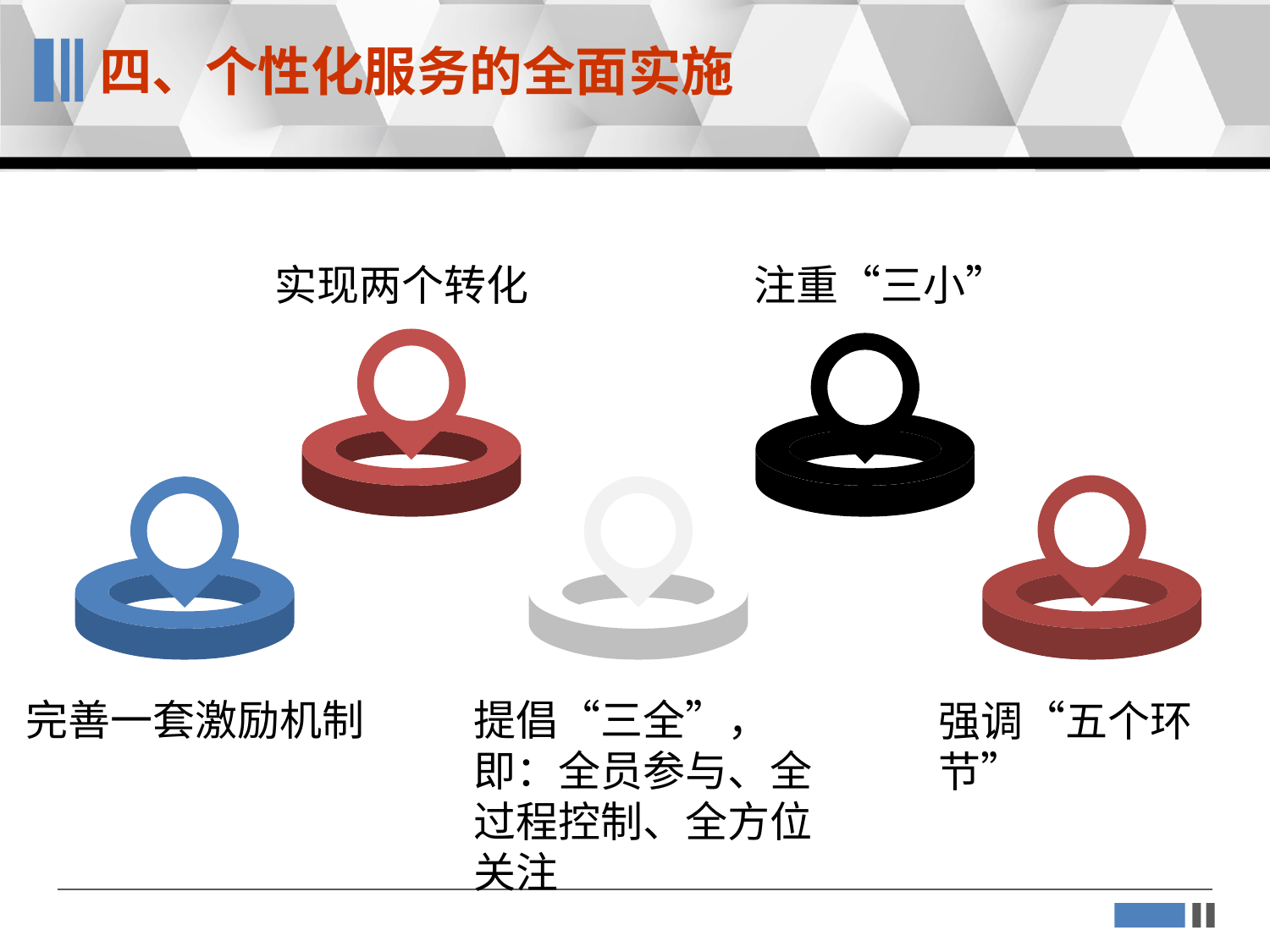

四、个性化服务的全面实施

实现两个转化
注重“三小”

提倡“三全”，即：全员参与、全过程控制、全方位关注
完善一套激励机制
强调“五个环节”